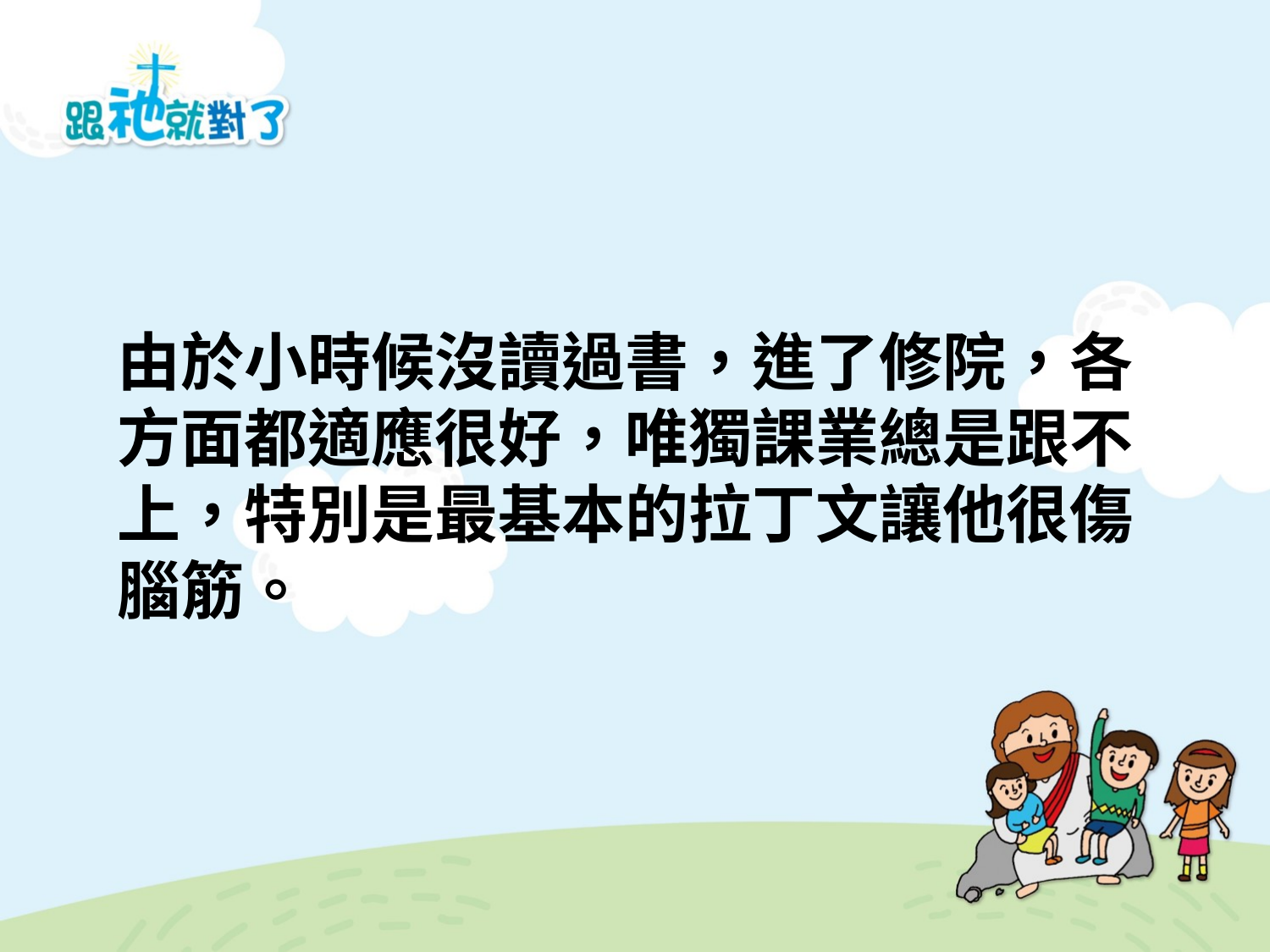

由於小時候沒讀過書，進了修院，各方面都適應很好，唯獨課業總是跟不上，特別是最基本的拉丁文讓他很傷腦筋。